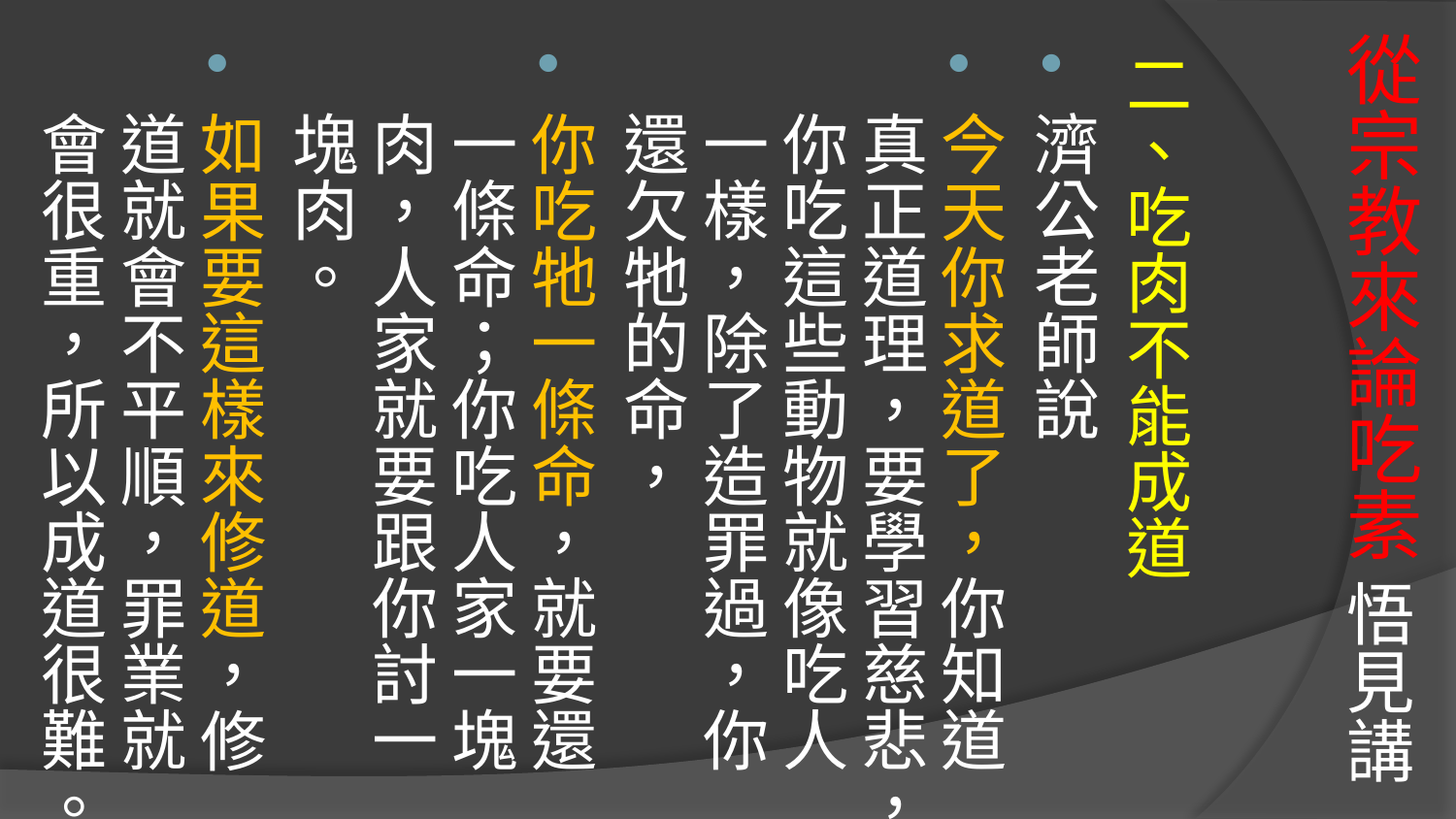

# 從宗教來論吃素 悟見講
二、吃肉不能成道
濟公老師說
今天你求道了，你知道真正道理，要學習慈悲，你吃這些動物就像吃人一樣，除了造罪過，你還欠牠的命，
你吃牠一條命，就要還一條命；你吃人家一塊肉，人家就要跟你討一塊肉。
如果要這樣來修道，修道就會不平順，罪業就會很重，所以成道很難。